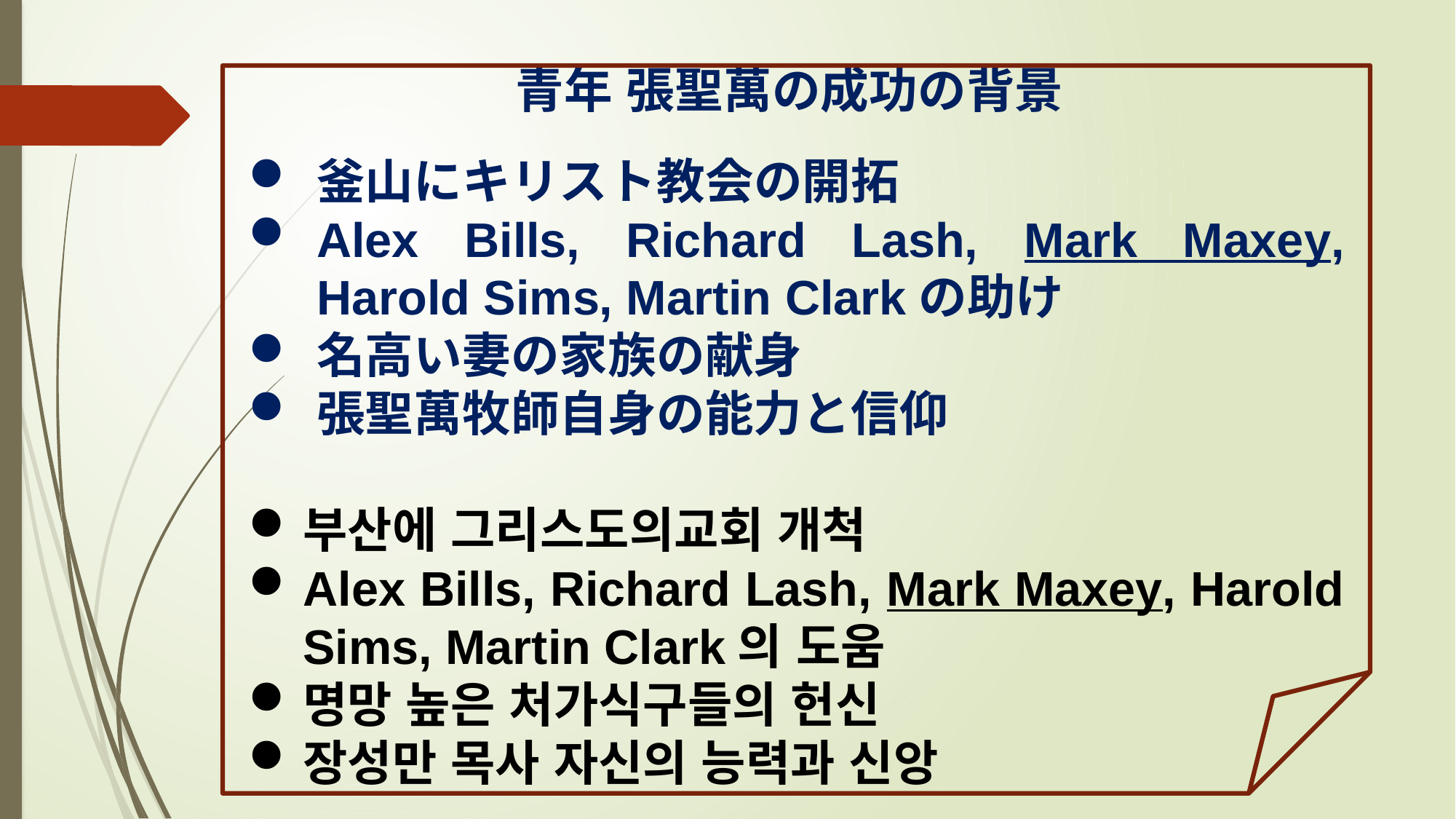

青年 張聖萬の成功の背景

釜山にキリスト教会の開拓
Alex Bills, Richard Lash, Mark Maxey, Harold Sims, Martin Clarkの助け
名高い妻の家族の献身
張聖萬牧師自身の能力と信仰

부산에 그리스도의교회 개척
Alex Bills, Richard Lash, Mark Maxey, Harold Sims, Martin Clark의 도움
명망 높은 처가식구들의 헌신
장성만 목사 자신의 능력과 신앙